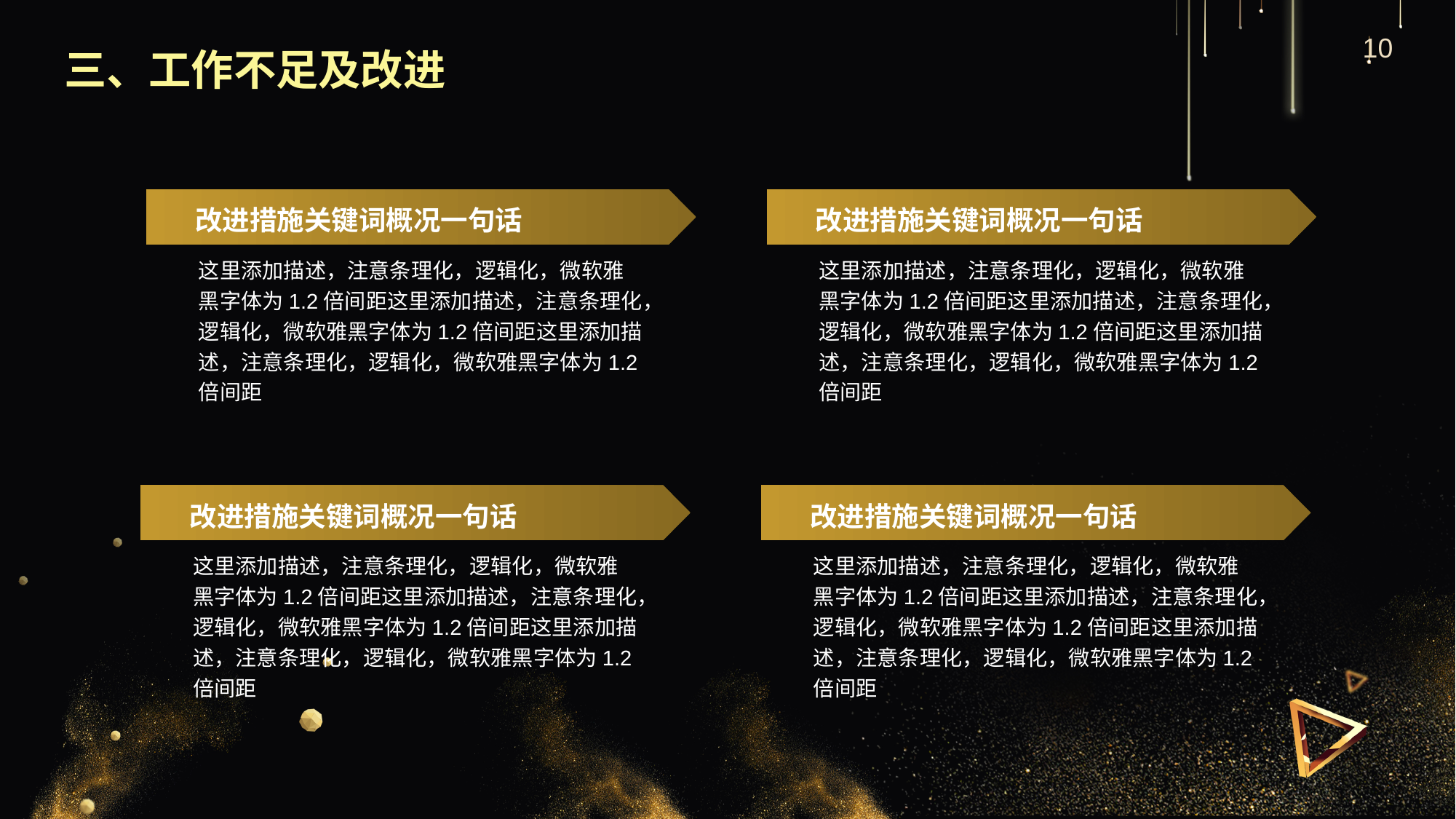

三、工作不足及改进

改进措施关键词概况一句话
这里添加描述，注意条理化，逻辑化，微软雅黑字体为1.2倍间距这里添加描述，注意条理化，逻辑化，微软雅黑字体为1.2倍间距这里添加描述，注意条理化，逻辑化，微软雅黑字体为1.2倍间距

改进措施关键词概况一句话
这里添加描述，注意条理化，逻辑化，微软雅黑字体为1.2倍间距这里添加描述，注意条理化，逻辑化，微软雅黑字体为1.2倍间距这里添加描述，注意条理化，逻辑化，微软雅黑字体为1.2倍间距

改进措施关键词概况一句话
这里添加描述，注意条理化，逻辑化，微软雅黑字体为1.2倍间距这里添加描述，注意条理化，逻辑化，微软雅黑字体为1.2倍间距这里添加描述，注意条理化，逻辑化，微软雅黑字体为1.2倍间距

改进措施关键词概况一句话
这里添加描述，注意条理化，逻辑化，微软雅黑字体为1.2倍间距这里添加描述，注意条理化，逻辑化，微软雅黑字体为1.2倍间距这里添加描述，注意条理化，逻辑化，微软雅黑字体为1.2倍间距